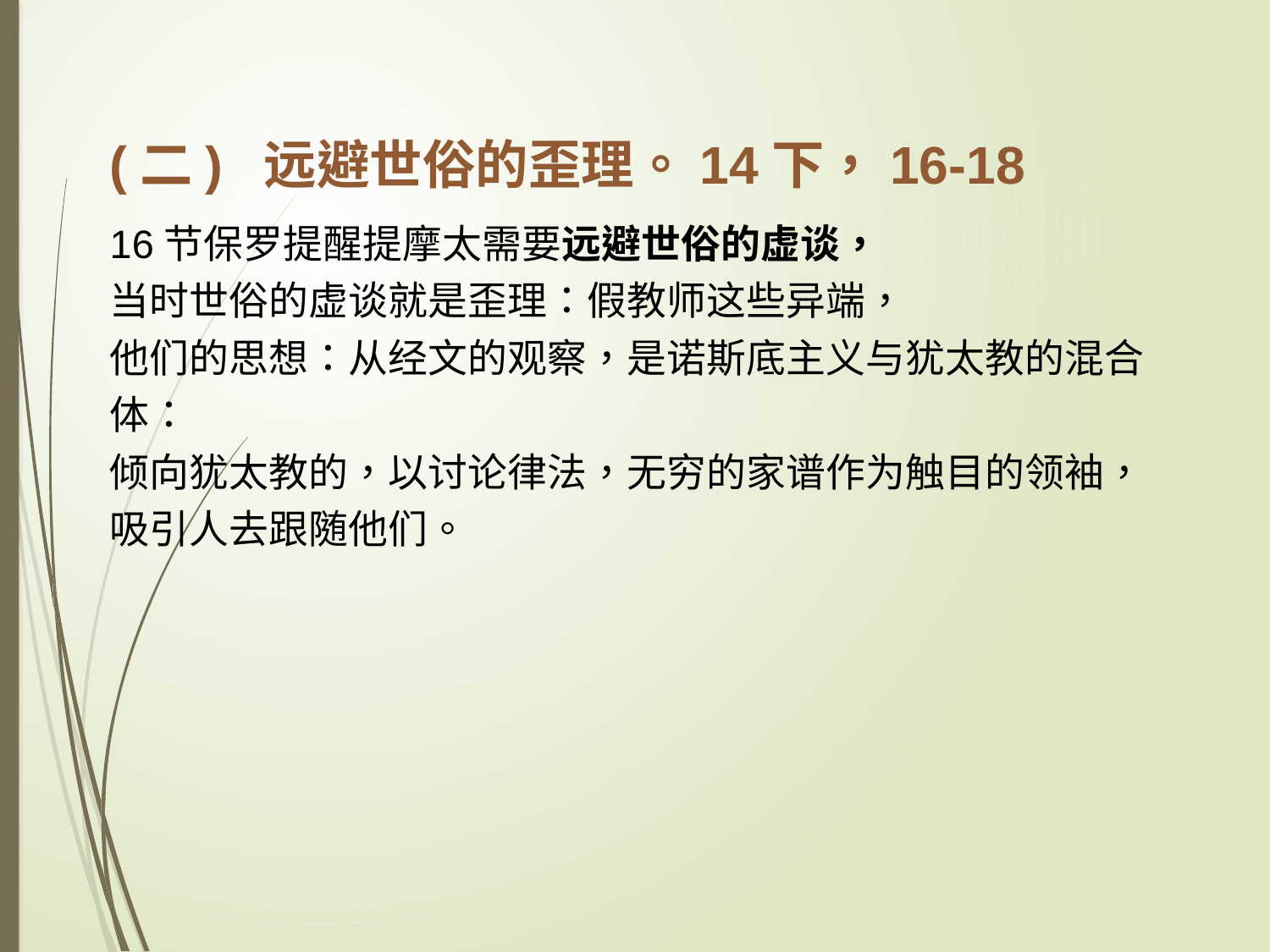

(二)	 远避世俗的歪理。14下，16-18
16节保罗提醒提摩太需要远避世俗的虚谈，
当时世俗的虚谈就是歪理：假教师这些异端，
他们的思想：从经文的观察，是诺斯底主义与犹太教的混合体：
倾向犹太教的，以讨论律法，无穷的家谱作为触目的领袖，吸引人去跟随他们。